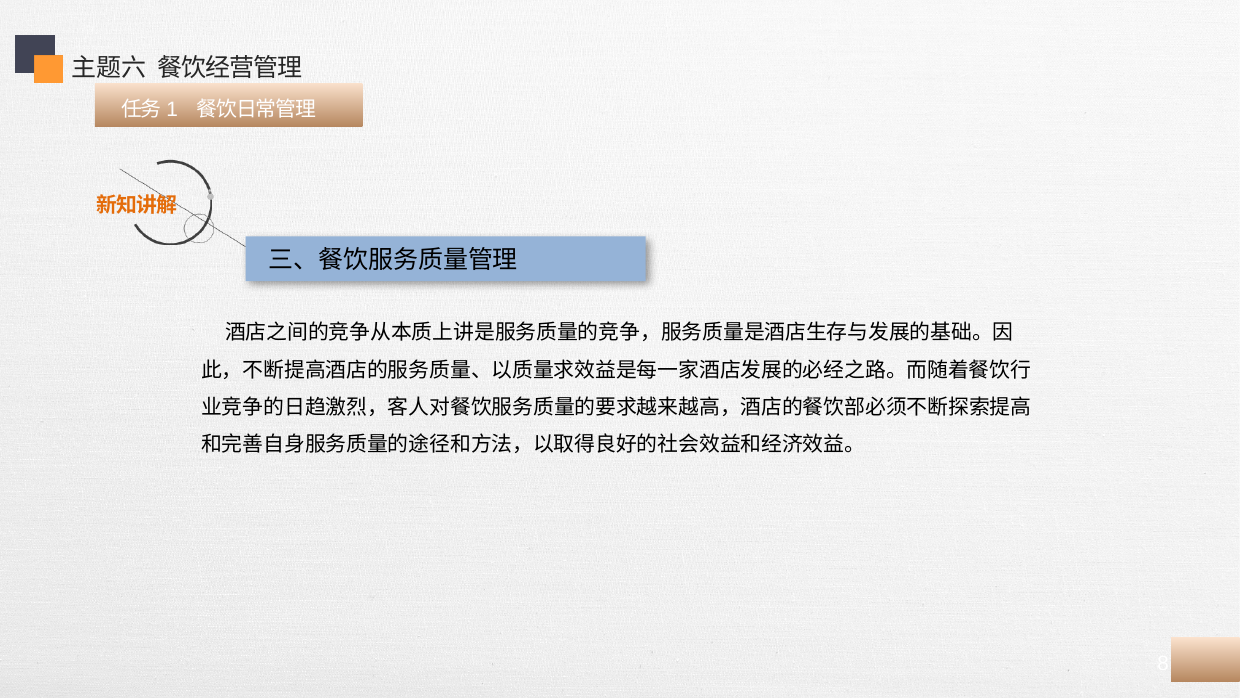

主题六  餐饮经营管理
 任务1   餐饮日常管理
 三、餐饮服务质量管理
    酒店之间的竞争从本质上讲是服务质量的竞争，服务质量是酒店生存与发展的基础。因
此，不断提高酒店的服务质量、以质量求效益是每一家酒店发展的必经之路。而随着餐饮行
业竞争的日趋激烈，客人对餐饮服务质量的要求越来越高，酒店的餐饮部必须不断探索提高
和完善自身服务质量的途径和方法，以取得良好的社会效益和经济效益。